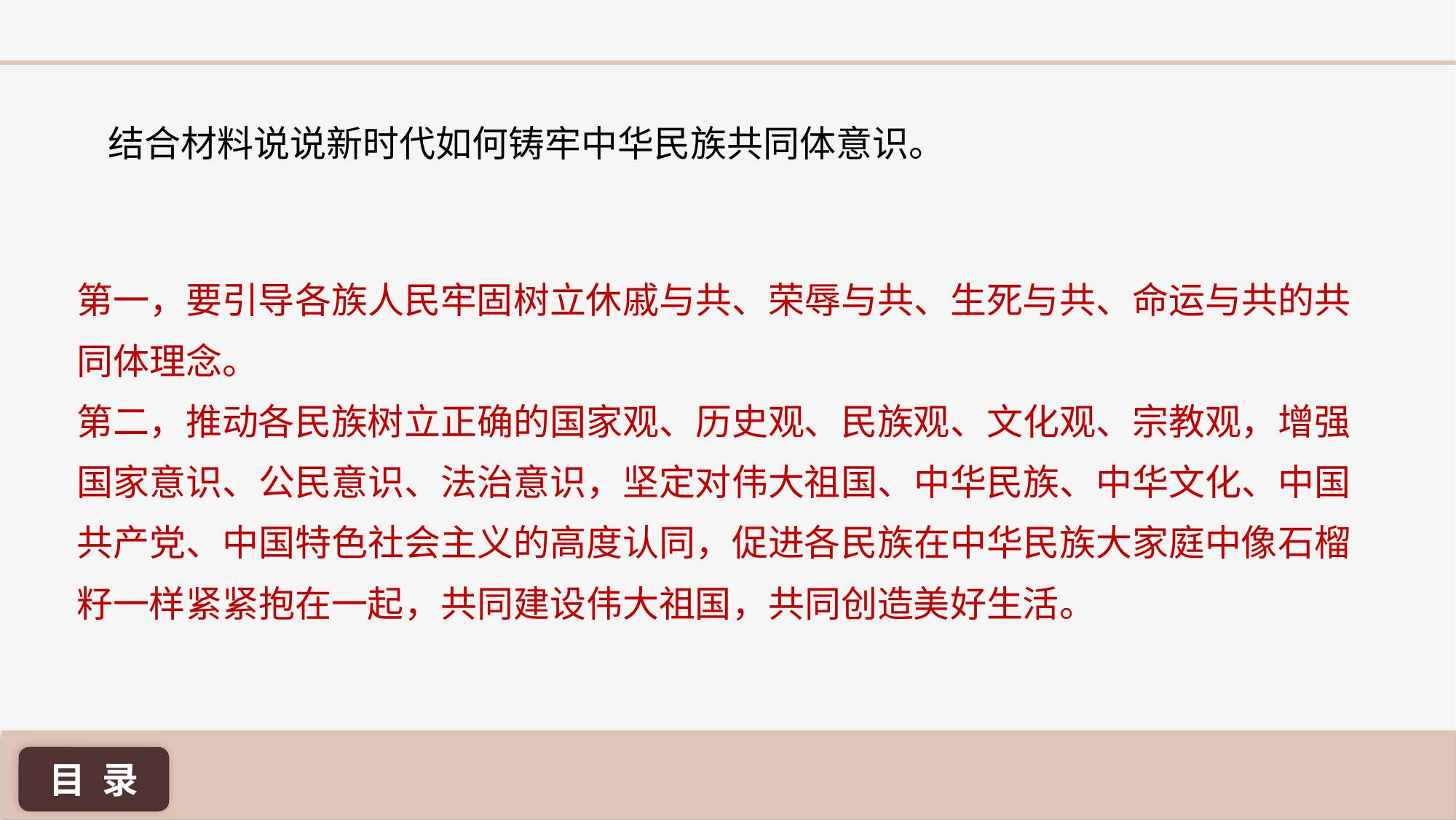

结合材料说说新时代如何铸牢中华民族共同体意识。
第一，要引导各族人民牢固树立休戚与共、荣辱与共、生死与共、命运与共的共同体理念。
第二，推动各民族树立正确的国家观、历史观、民族观、文化观、宗教观，增强国家意识、公民意识、法治意识，坚定对伟大祖国、中华民族、中华文化、中国共产党、中国特色社会主义的高度认同，促进各民族在中华民族大家庭中像石榴籽一样紧紧抱在一起，共同建设伟大祖国，共同创造美好生活。